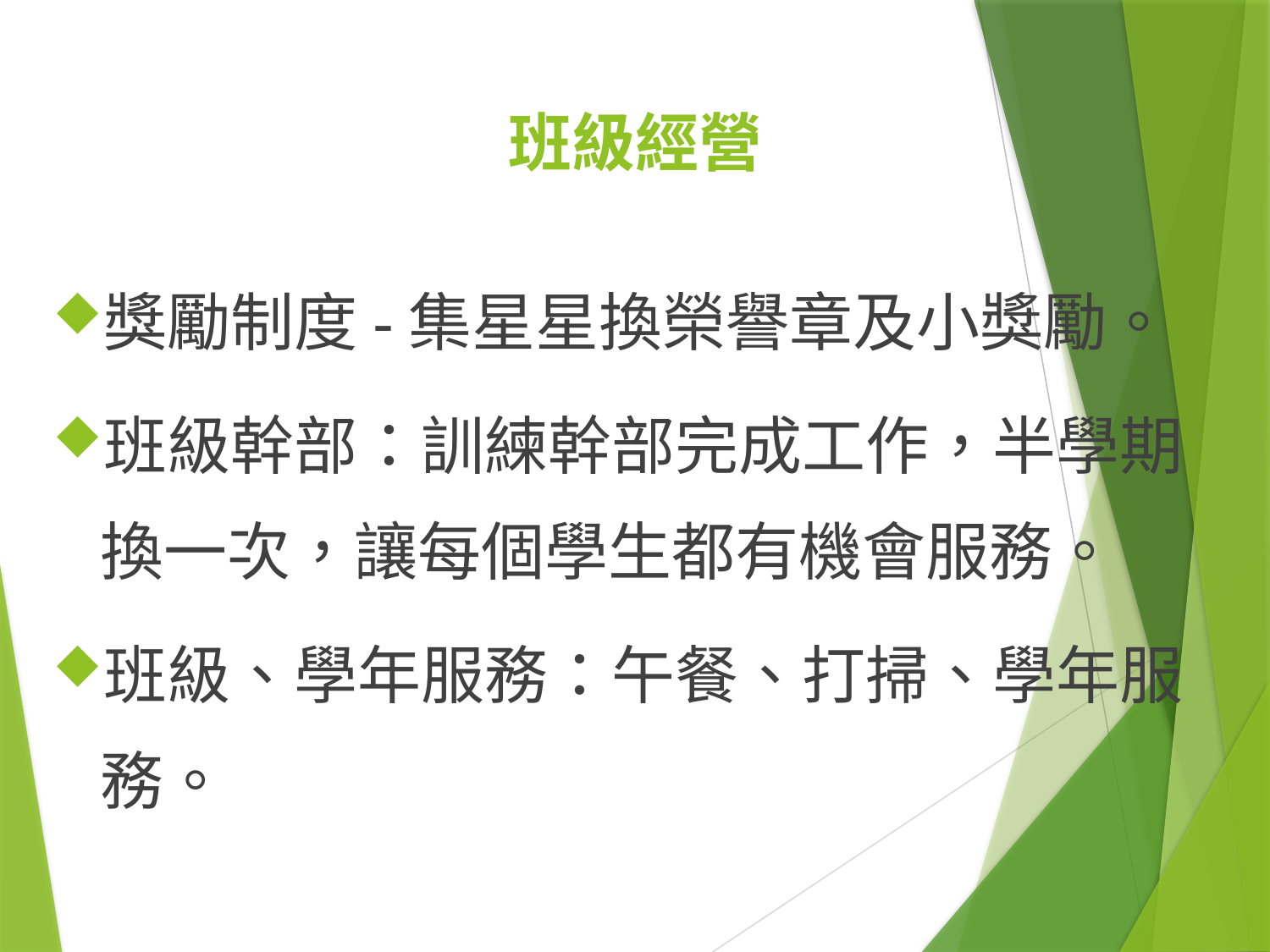

# 班級經營
獎勵制度-集星星換榮譽章及小獎勵。
班級幹部：訓練幹部完成工作，半學期換一次，讓每個學生都有機會服務。
班級、學年服務：午餐、打掃、學年服務。